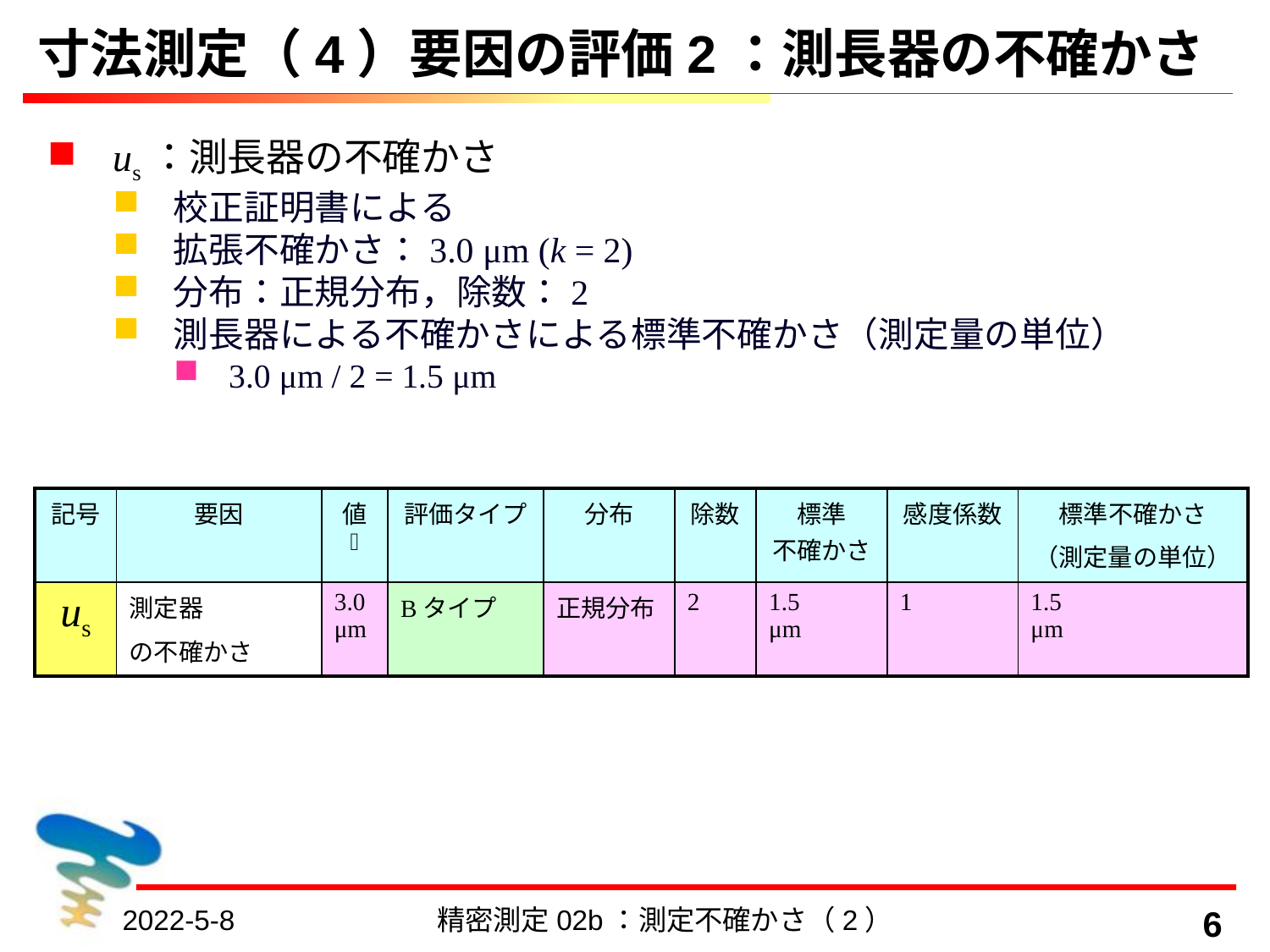

# 寸法測定（4）要因の評価2：測長器の不確かさ
us：測長器の不確かさ
校正証明書による
拡張不確かさ：3.0 μm (k = 2)
分布：正規分布，除数：2
測長器による不確かさによる標準不確かさ（測定量の単位）
3.0 μm / 2 = 1.5 μm
| 記号 | 要因 | 値 ± | 評価タイプ | 分布 | 除数 | 標準 不確かさ | 感度係数 | 標準不確かさ （測定量の単位） |
| --- | --- | --- | --- | --- | --- | --- | --- | --- |
| us | 測定器 の不確かさ | 3.0 μm | Bタイプ | 正規分布 | 2 | 1.5 μm | 1 | 1.5 μm |
2022-5-8
精密測定02b：測定不確かさ（2）
6